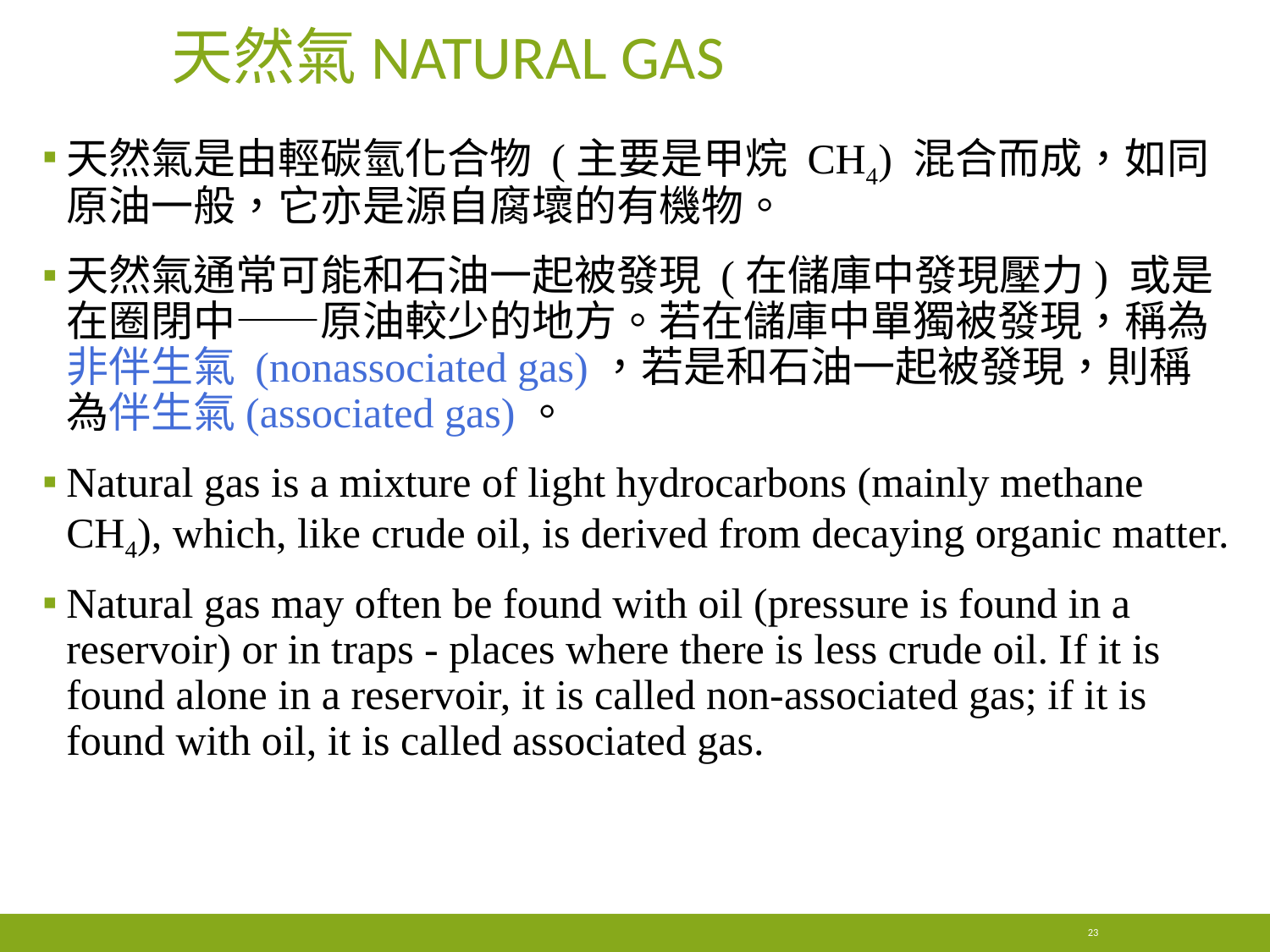

# 天然氣natural gas
天然氣是由輕碳氫化合物 (主要是甲烷 CH4) 混合而成，如同原油一般，它亦是源自腐壞的有機物。
天然氣通常可能和石油一起被發現 (在儲庫中發現壓力) 或是在圈閉中——原油較少的地方。若在儲庫中單獨被發現，稱為非伴生氣 (nonassociated gas)，若是和石油一起被發現，則稱為伴生氣(associated gas)。
Natural gas is a mixture of light hydrocarbons (mainly methane CH4), which, like crude oil, is derived from decaying organic matter.
Natural gas may often be found with oil (pressure is found in a reservoir) or in traps - places where there is less crude oil. If it is found alone in a reservoir, it is called non-associated gas; if it is found with oil, it is called associated gas.
23